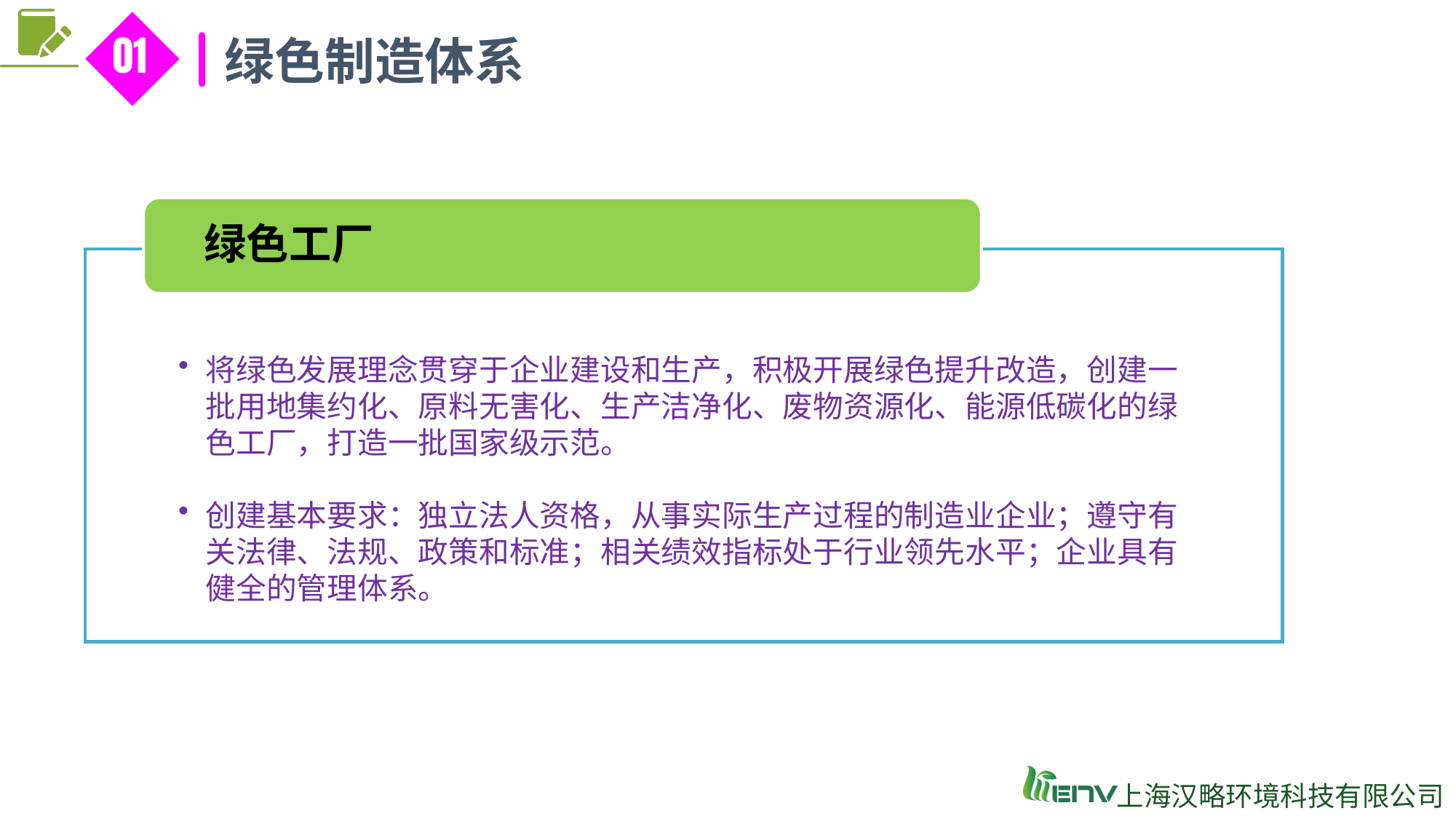

绿色制造体系

01
将绿色发展理念贯穿于企业建设和生产，积极开展绿色提升改造，创建一批用地集约化、原料无害化、生产洁净化、废物资源化、能源低碳化的绿色工厂，打造一批国家级示范。

创建基本要求：独立法人资格，从事实际生产过程的制造业企业；遵守有关法律、法规、政策和标准；相关绩效指标处于行业领先水平；企业具有健全的管理体系。
 绿色工厂